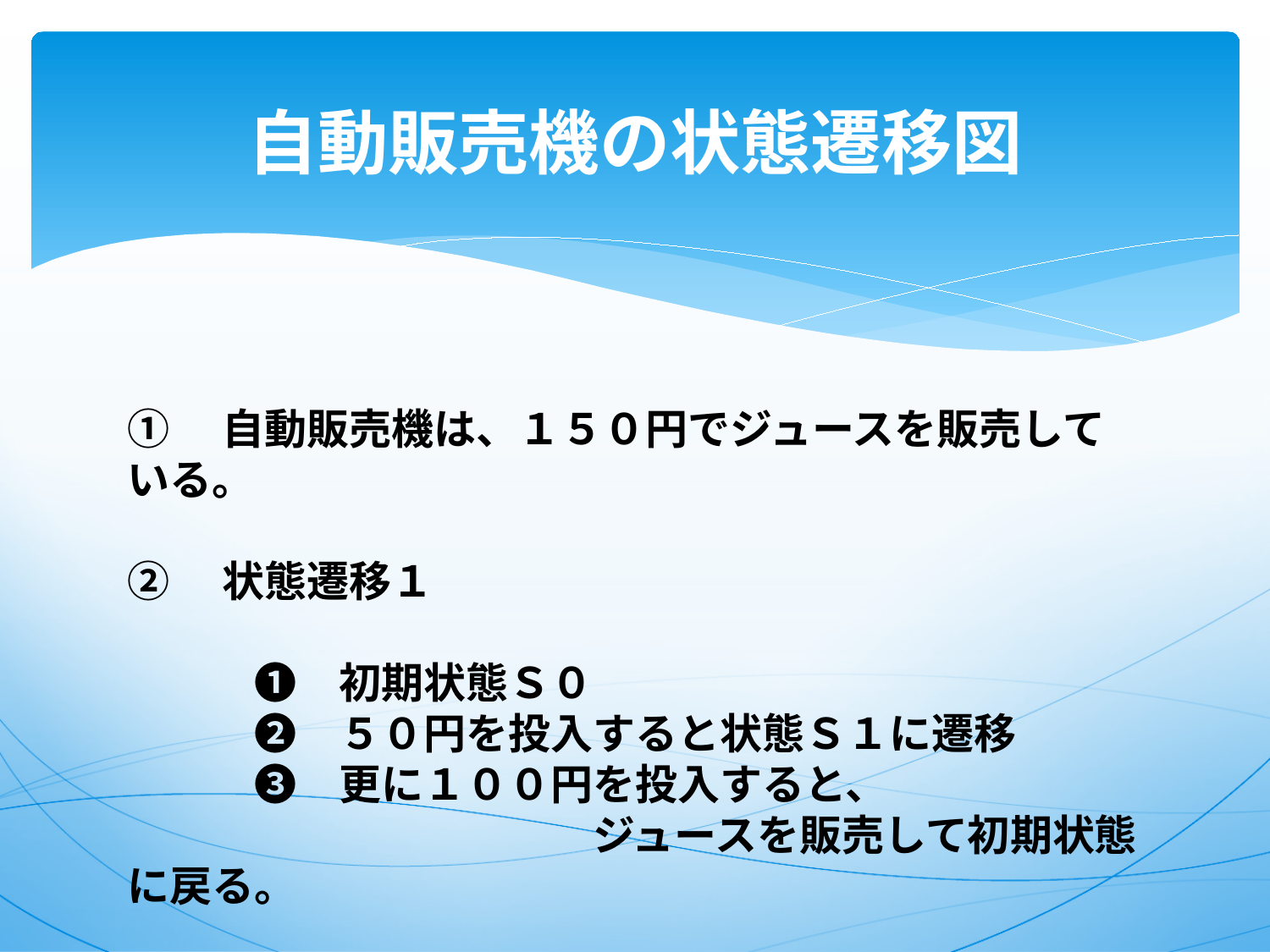

# 自動販売機の状態遷移図
①　自動販売機は、１５０円でジュースを販売している。

②　状態遷移１

　　　❶　初期状態Ｓ０
　　　❷　５０円を投入すると状態Ｓ１に遷移
　　　❸　更に１００円を投入すると、
　　　　　　　　　　　ジュースを販売して初期状態に戻る。